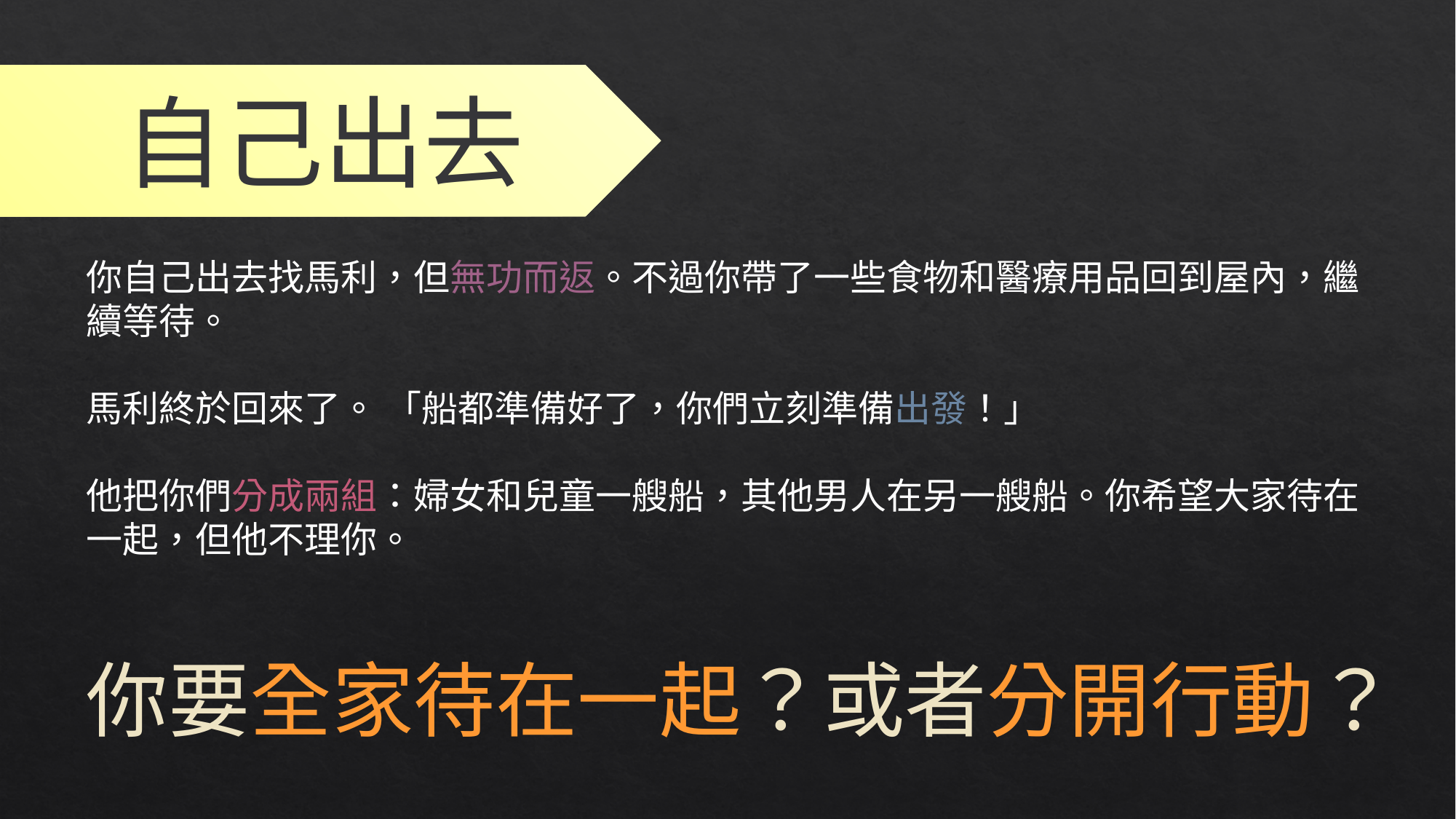

自己出去
你自己出去找馬利，但無功而返。不過你帶了一些食物和醫療用品回到屋內，繼續等待。

馬利終於回來了。 「船都準備好了，你們立刻準備出發！」

他把你們分成兩組：婦女和兒童一艘船，其他男人在另一艘船。你希望大家待在一起，但他不理你。
你要全家待在一起？或者分開行動？